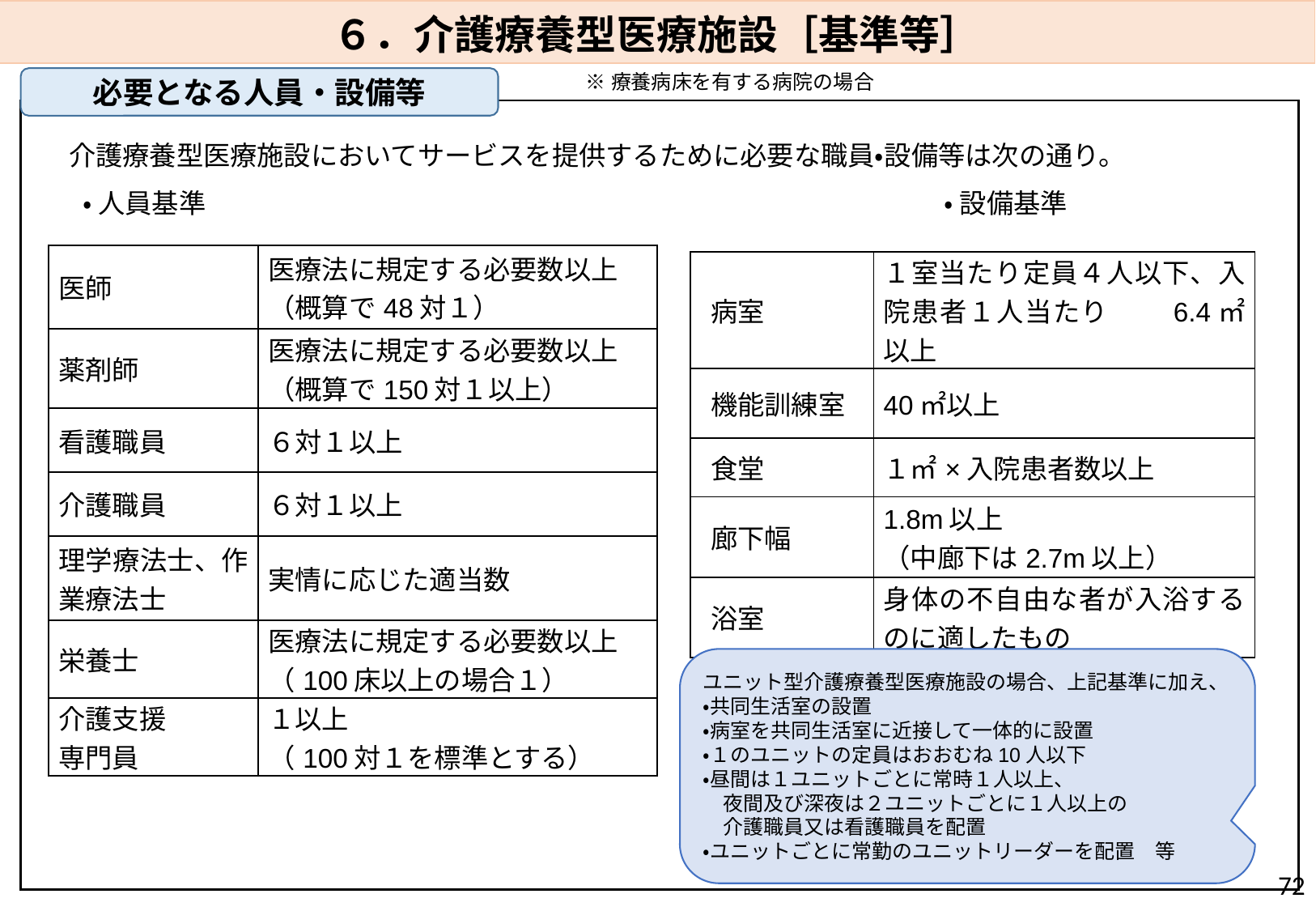

６．介護療養型医療施設［基準等］
※療養病床を有する病院の場合
必要となる人員・設備等

介護療養型医療施設においてサービスを提供するために必要な職員・設備等は次の通り。

　・ 人員基準　　　　　　　　　　　　　　  　　　　　　　　　　　　　・ 設備基準

| 医師 | 医療法に規定する必要数以上 （概算で48対１） |
| --- | --- |
| 薬剤師 | 医療法に規定する必要数以上 （概算で150対１以上） |
| 看護職員 | ６対１以上 |
| 介護職員 | ６対１以上 |
| 理学療法士、作業療法士 | 実情に応じた適当数 |
| 栄養士 | 医療法に規定する必要数以上 （100床以上の場合１） |
| 介護支援 専門員 | １以上 （100対１を標準とする） |
| 病室 | １室当たり定員４人以下、入院患者１人当たり　　6.4㎡以上 |
| --- | --- |
| 機能訓練室 | 40㎡以上 |
| 食堂 | １㎡×入院患者数以上 |
| 廊下幅 | 1.8m以上 （中廊下は2.7m以上） |
| 浴室 | 身体の不自由な者が入浴するのに適したもの |
ユニット型介護療養型医療施設の場合、上記基準に加え、
・共同生活室の設置
・病室を共同生活室に近接して一体的に設置
・１のユニットの定員はおおむね10人以下
・昼間は１ユニットごとに常時１人以上、
　夜間及び深夜は２ユニットごとに１人以上の
　介護職員又は看護職員を配置
・ユニットごとに常勤のユニットリーダーを配置　等
72